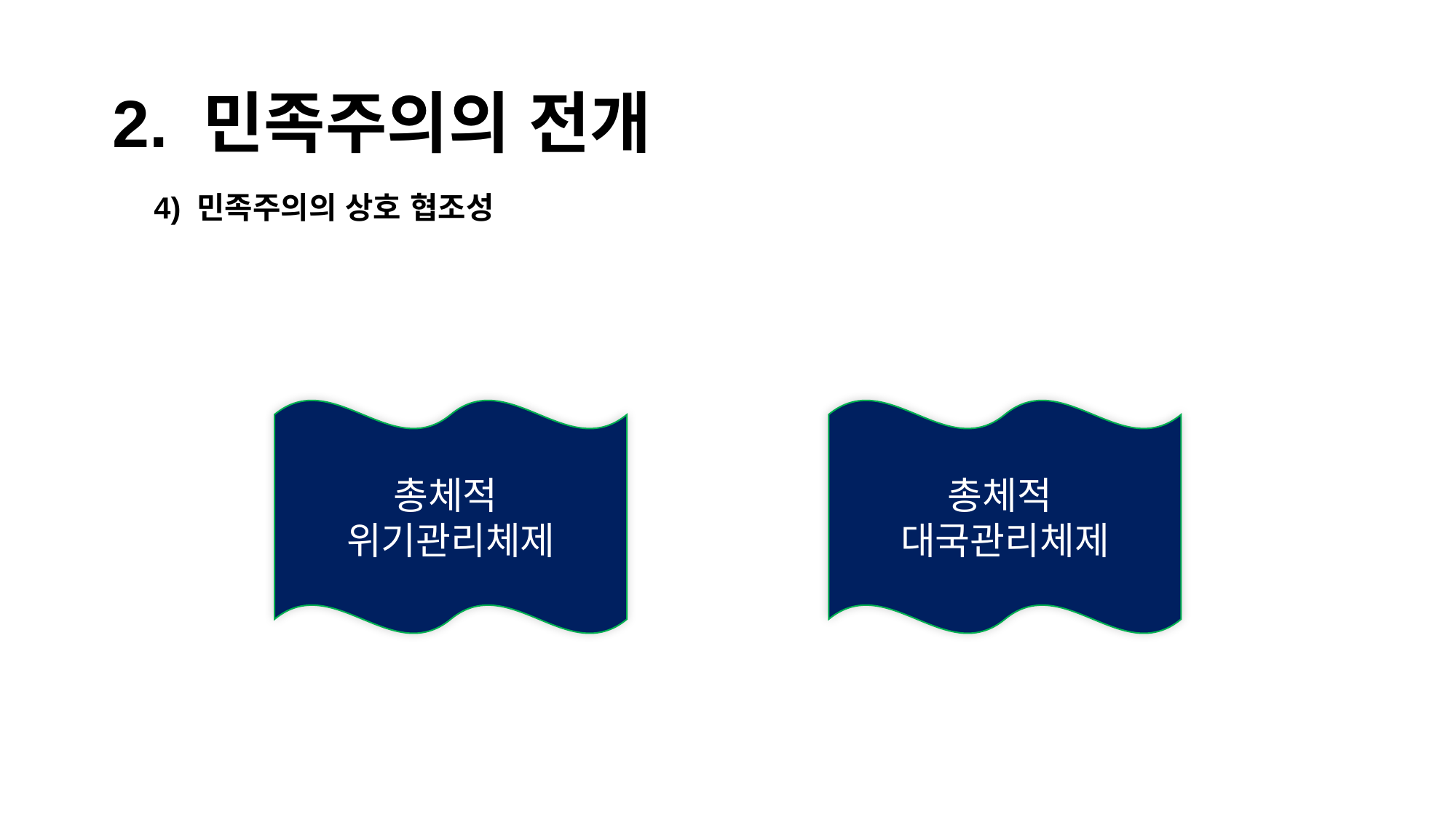

# 2. 민족주의의 전개
4) 민족주의의 상호 협조성
총체적
위기관리체제
총체적
대국관리체제